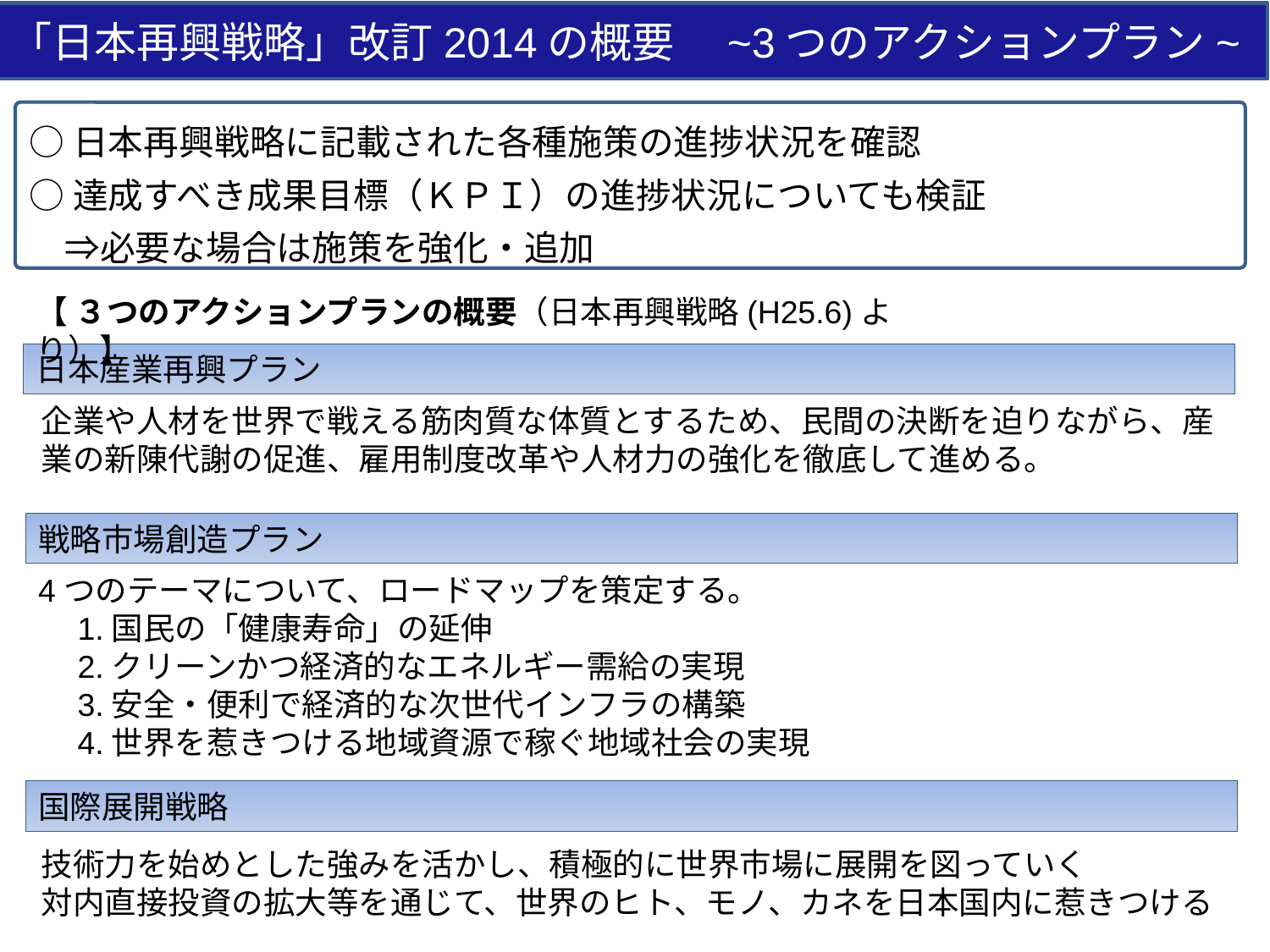

「日本再興戦略」改訂2014の概要　~3つのアクションプラン~
○日本再興戦略に記載された各種施策の進捗状況を確認
○達成すべき成果目標（ＫＰＩ）の進捗状況についても検証
　⇒必要な場合は施策を強化・追加
【 ３つのアクションプランの概要（日本再興戦略(H25.6)より）】
日本産業再興プラン
企業や人材を世界で戦える筋肉質な体質とするため、民間の決断を迫りながら、産業の新陳代謝の促進、雇用制度改革や人材力の強化を徹底して進める。
戦略市場創造プラン
4つのテーマについて、ロードマップを策定する。
　1.国民の「健康寿命」の延伸
　2.クリーンかつ経済的なエネルギー需給の実現
　3.安全・便利で経済的な次世代インフラの構築
　4.世界を惹きつける地域資源で稼ぐ地域社会の実現
国際展開戦略
技術力を始めとした強みを活かし、積極的に世界市場に展開を図っていく
対内直接投資の拡大等を通じて、世界のヒト、モノ、カネを日本国内に惹きつける